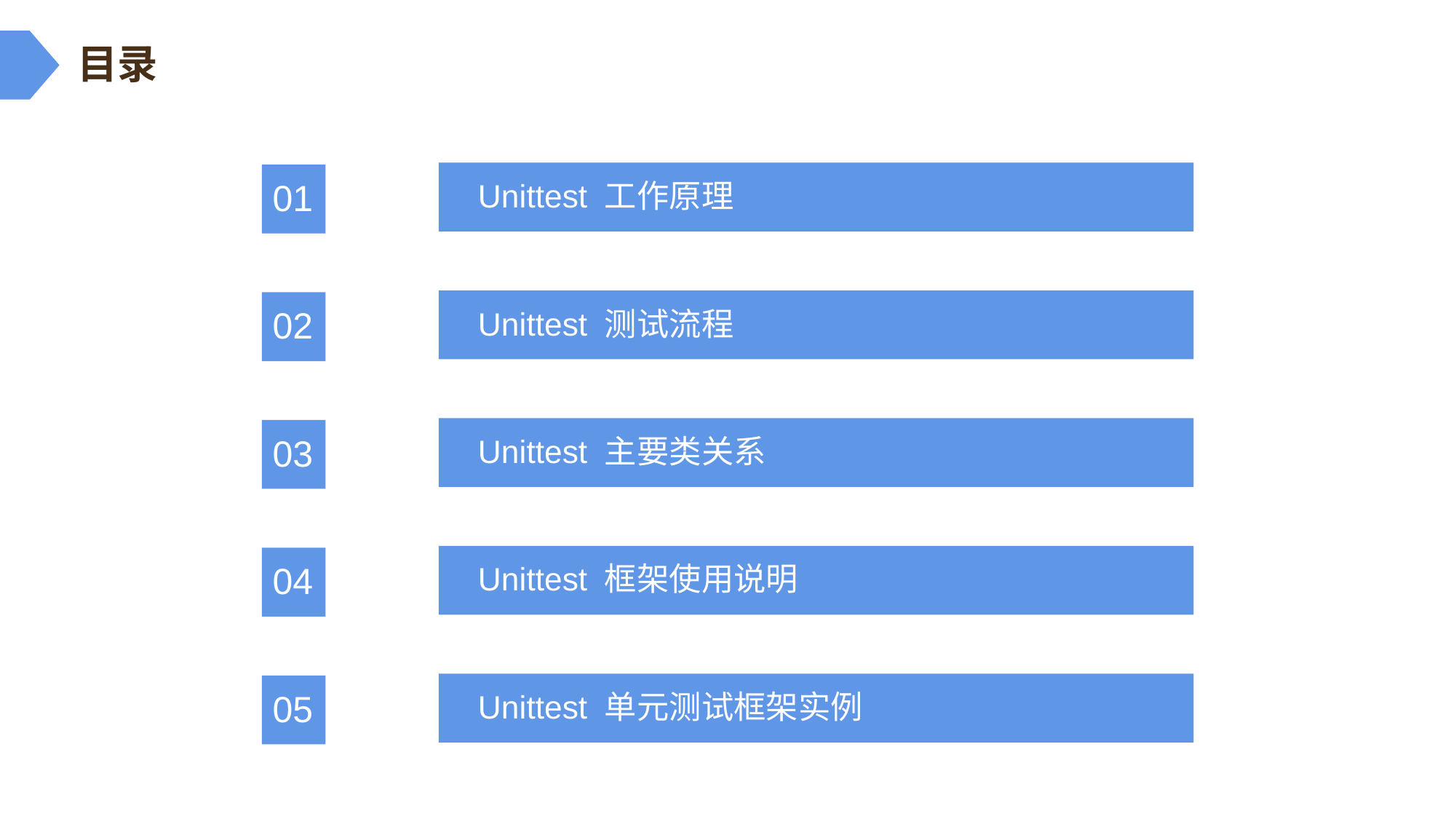

目录

Unittest 工作原理

01

Unittest 测试流程

02

Unittest 主要类关系

03

Unittest 框架使用说明

04

Unittest 单元测试框架实例

05